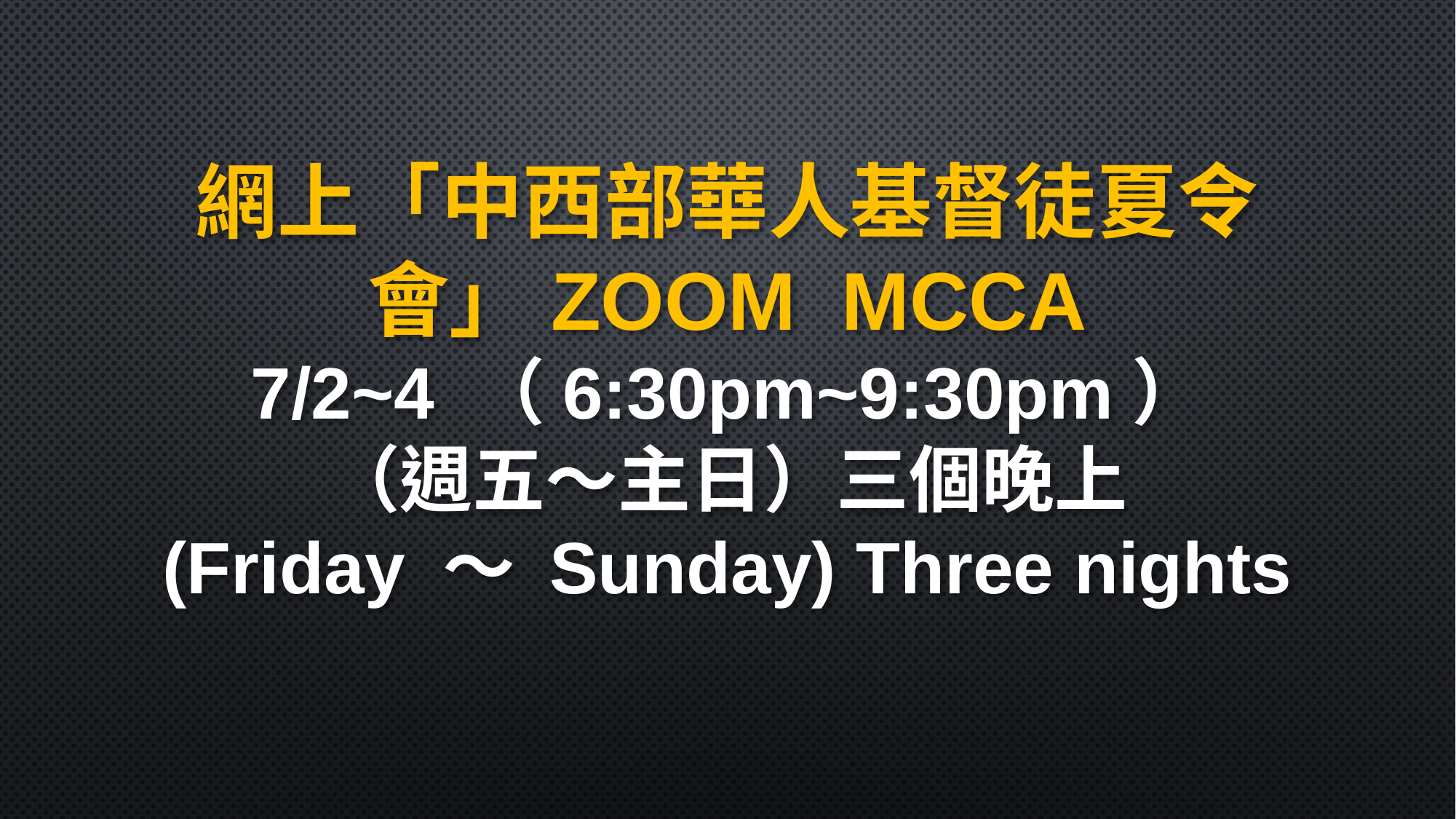

網上「中西部華人基督徒夏令會」ZOOM  MCCA
7/2~4 （6:30pm~9:30pm）
（週五～主日）三個晚上
(Friday ～ Sunday) Three nights